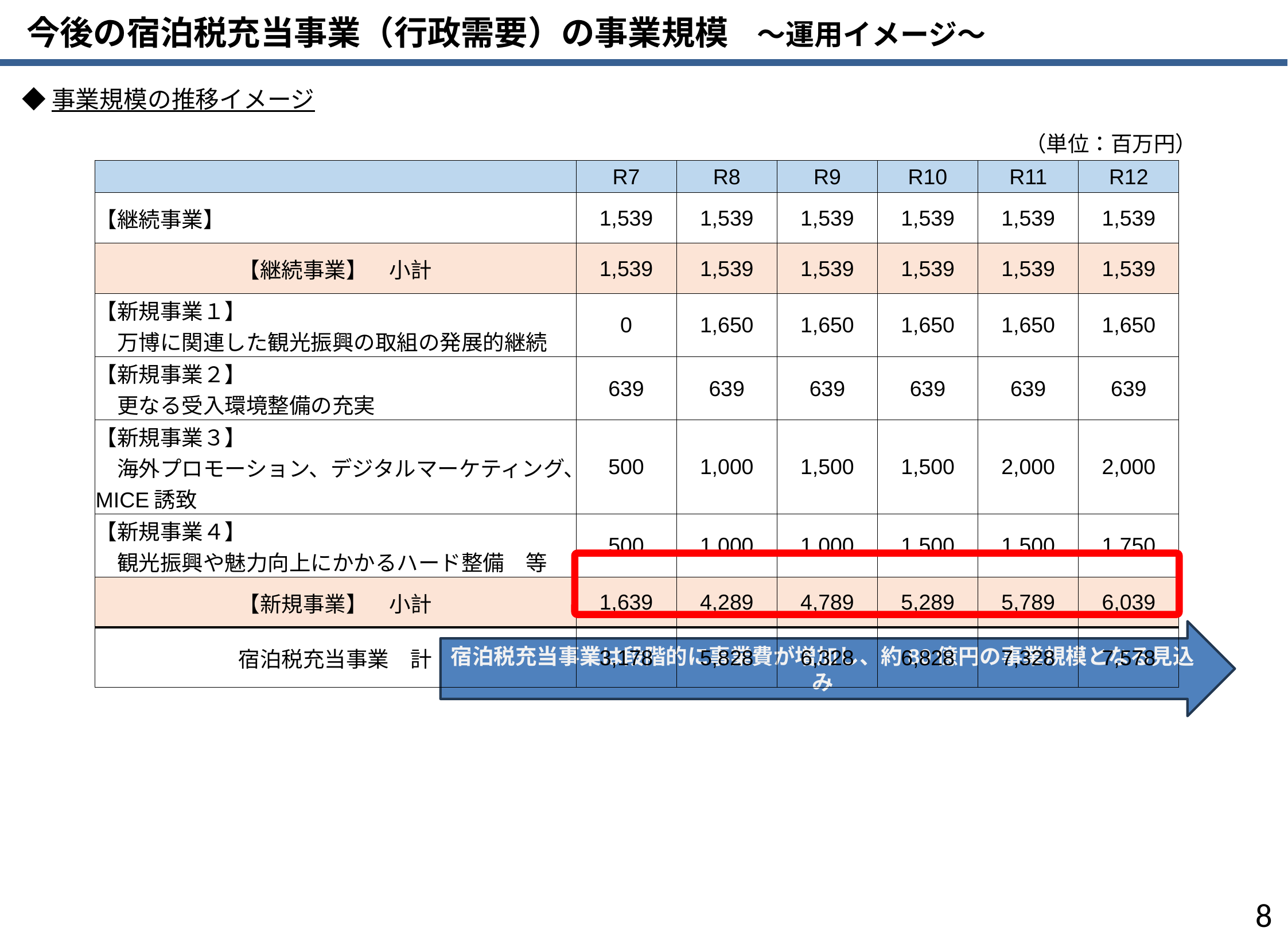

今後の宿泊税充当事業（行政需要）の事業規模　～運用イメージ～

◆事業規模の推移イメージ
（単位：百万円）
|  | R7 | R8 | R9 | R10 | R11 | R12 |
| --- | --- | --- | --- | --- | --- | --- |
| 【継続事業】 | 1,539 | 1,539 | 1,539 | 1,539 | 1,539 | 1,539 |
| 【継続事業】　小計 | 1,539 | 1,539 | 1,539 | 1,539 | 1,539 | 1,539 |
| 【新規事業１】 　万博に関連した観光振興の取組の発展的継続 | 0 | 1,650 | 1,650 | 1,650 | 1,650 | 1,650 |
| 【新規事業２】 　更なる受入環境整備の充実 | 639 | 639 | 639 | 639 | 639 | 639 |
| 【新規事業３】 　海外プロモーション、デジタルマーケティング、MICE誘致 | 500 | 1,000 | 1,500 | 1,500 | 2,000 | 2,000 |
| 【新規事業４】 　観光振興や魅力向上にかかるハード整備　等 | 500 | 1,000 | 1,000 | 1,500 | 1,500 | 1,750 |
| 【新規事業】　小計 | 1,639 | 4,289 | 4,789 | 5,289 | 5,789 | 6,039 |
| 宿泊税充当事業　計 | 3,178 | 5,828 | 6,328 | 6,828 | 7,328 | 7,578 |

宿泊税充当事業は段階的に事業費が増加し、約80億円の事業規模となる見込み
8